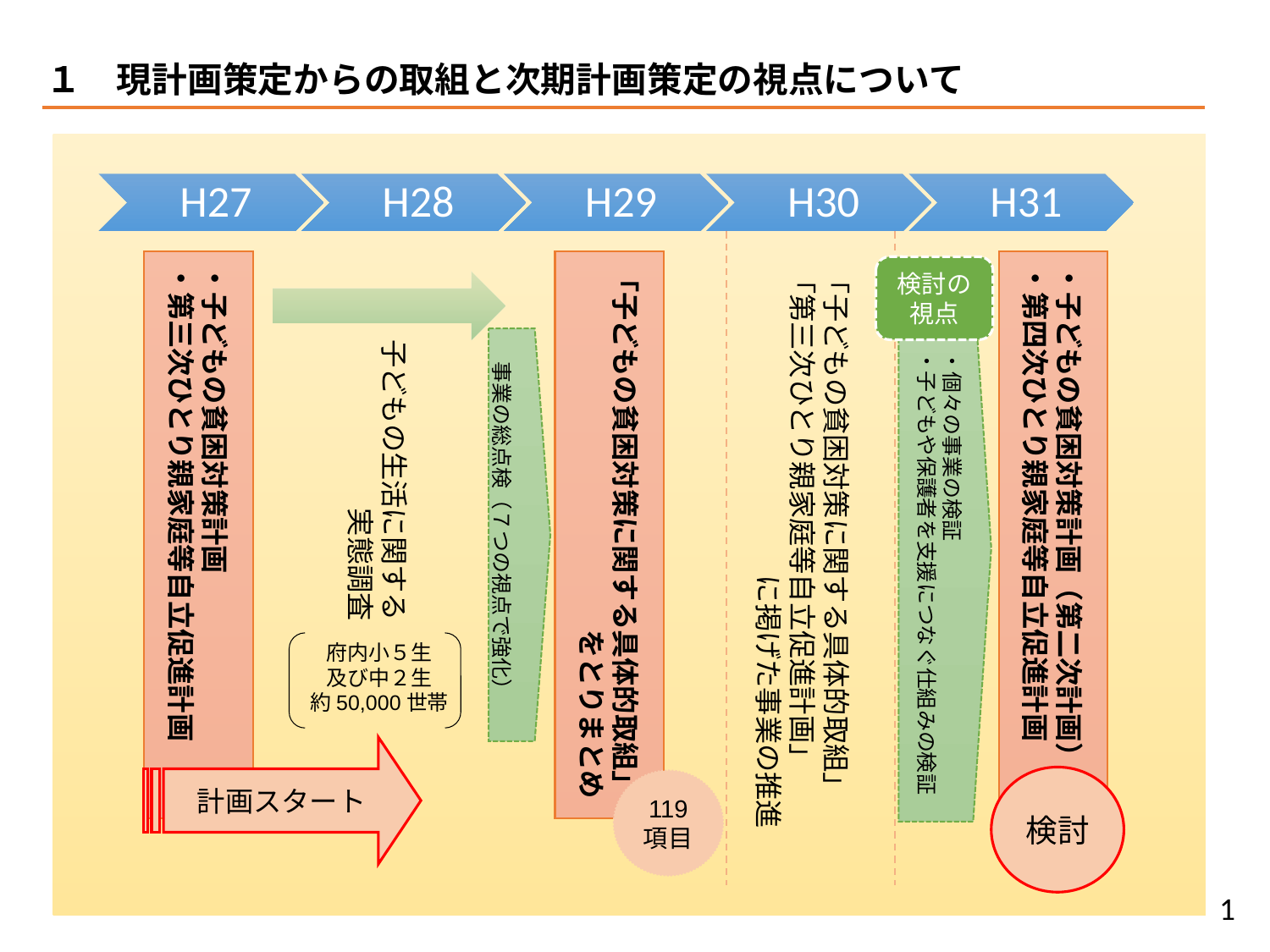

１　現計画策定からの取組と次期計画策定の視点について

H27
H28
H29
H30
H31
・子どもの貧困対策計画
・第三次ひとり親家庭等自立促進計画
「子どもの貧困対策に関する具体的取組」
　　　　　　　　　　　　　をとりまとめ
・子どもの貧困対策計画（第二次計画）
・第四次ひとり親家庭等自立促進計画
「子どもの貧困対策に関する具体的取組」
「第三次ひとり親家庭等自立促進計画」
　　　　　　　　　　　に掲げた事業の推進
検討の
視点

　　　・個々の事業の検証
　　　・子どもや保護者を支援につなぐ仕組みの検証
子どもの生活に関する
　　　　　　実態調査

　事業の総点検（７つの視点で強化）
府内小５生
及び中２生
約50,000世帯

計画スタート
検討
119
項目
1